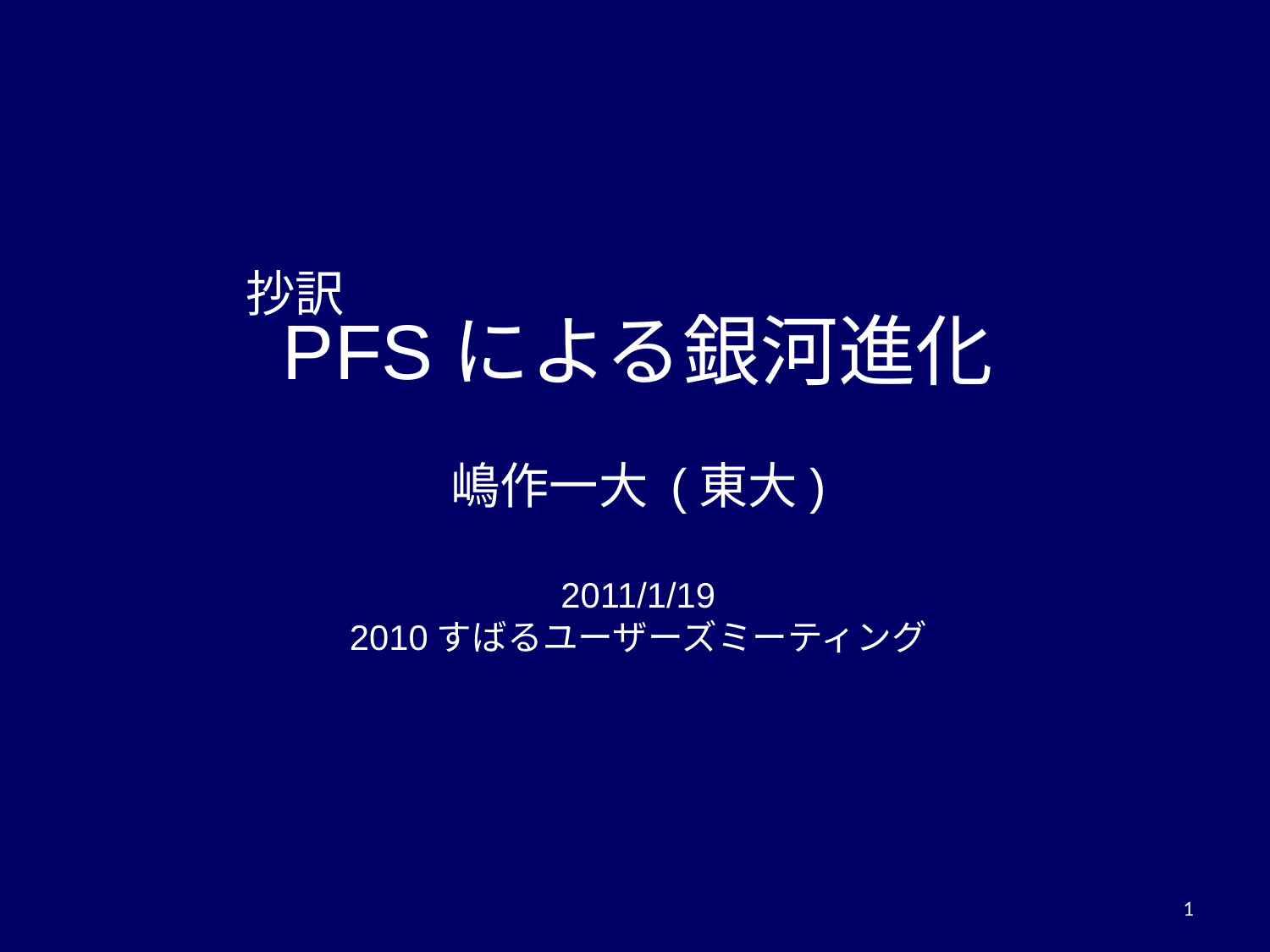

抄訳
PFSによる銀河進化

嶋作一大 (東大)

2011/1/19
2010すばるユーザーズミーティング
1